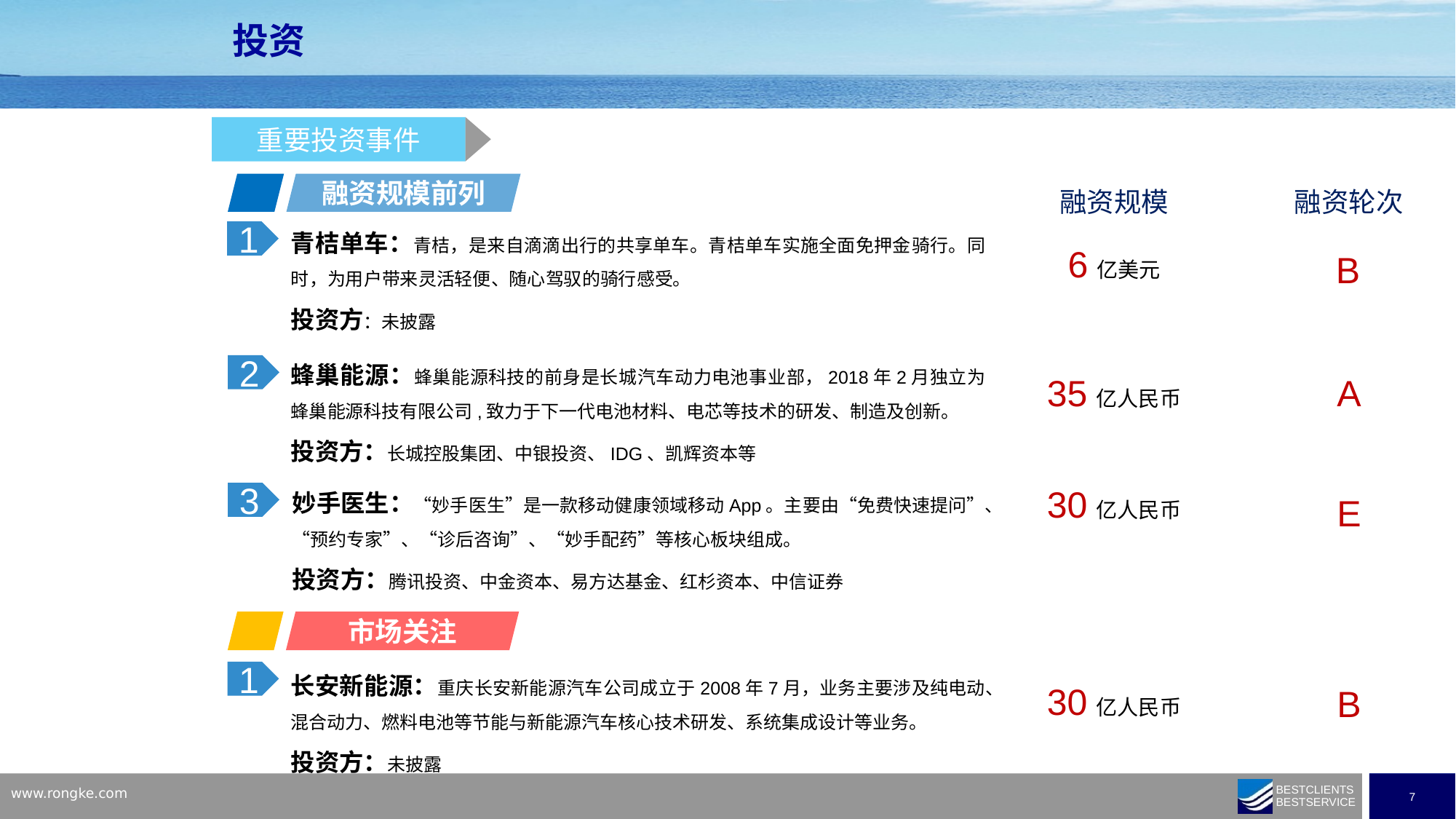

投资
重要投资事件

融资规模前列
融资轮次
融资规模
青桔单车：青桔，是来自滴滴出行的共享单车。青桔单车实施全面免押金骑行。同时，为用户带来灵活轻便、随心驾驭的骑行感受。
投资方：未披露
1
6亿美元
B
蜂巢能源：蜂巢能源科技的前身是长城汽车动力电池事业部，2018年2月独立为蜂巢能源科技有限公司,致力于下一代电池材料、电芯等技术的研发、制造及创新。
投资方：长城控股集团、中银投资、IDG、凯辉资本等
2
35亿人民币
A
妙手医生：“妙手医生”是一款移动健康领域移动App。主要由“免费快速提问”、“预约专家”、“诊后咨询”、“妙手配药”等核心板块组成。
投资方：腾讯投资、中金资本、易方达基金、红杉资本、中信证券
30亿人民币
3
E

市场关注
长安新能源：重庆长安新能源汽车公司成立于2008年7月，业务主要涉及纯电动、混合动力、燃料电池等节能与新能源汽车核心技术研发、系统集成设计等业务。
投资方：未披露
1
30亿人民币
B